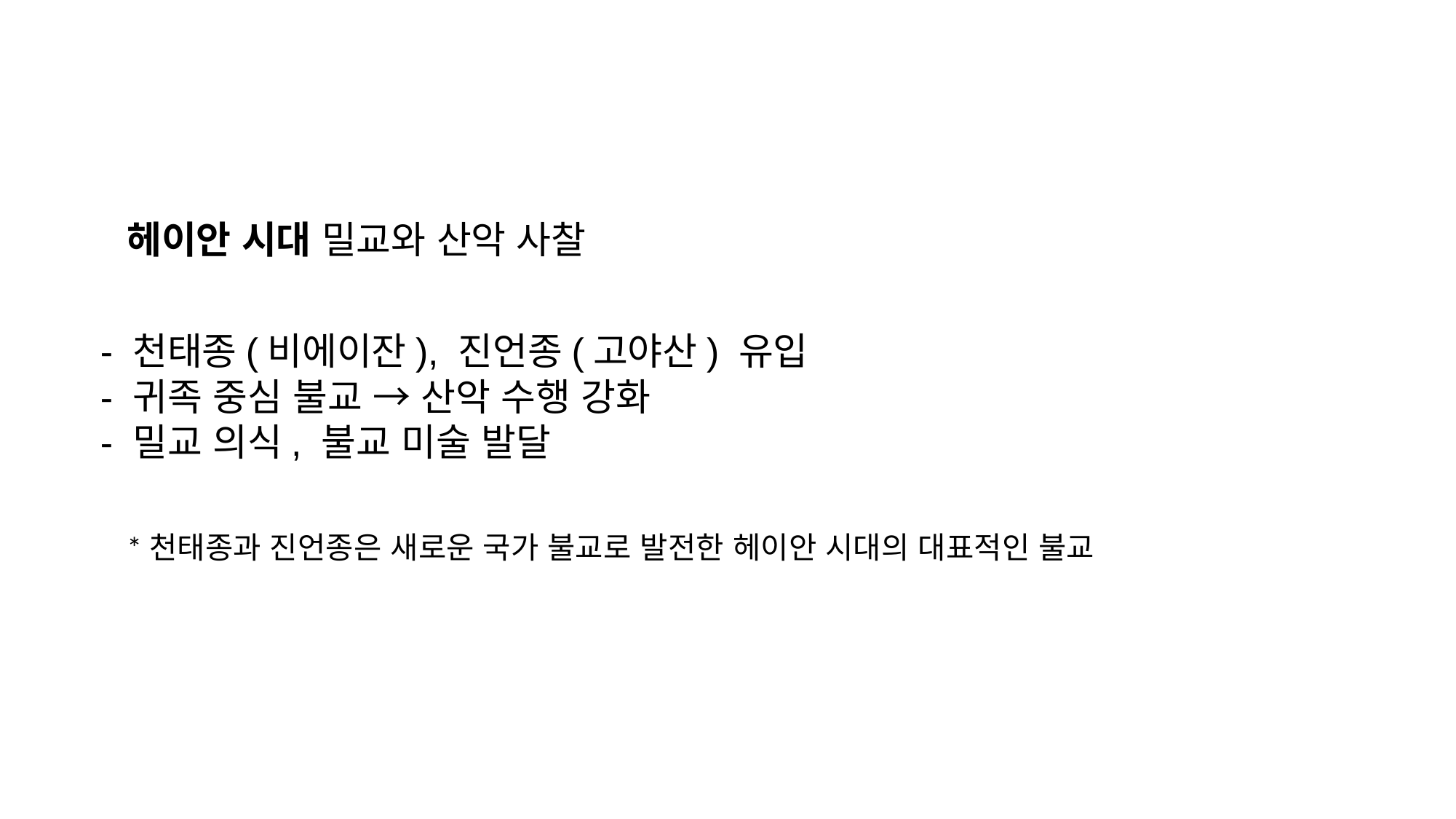

헤이안 시대 밀교와 산악 사찰
- 천태종(비에이잔), 진언종(고야산) 유입
- 귀족 중심 불교 → 산악 수행 강화
- 밀교 의식, 불교 미술 발달

*천태종과 진언종은 새로운 국가 불교로 발전한 헤이안 시대의 대표적인 불교